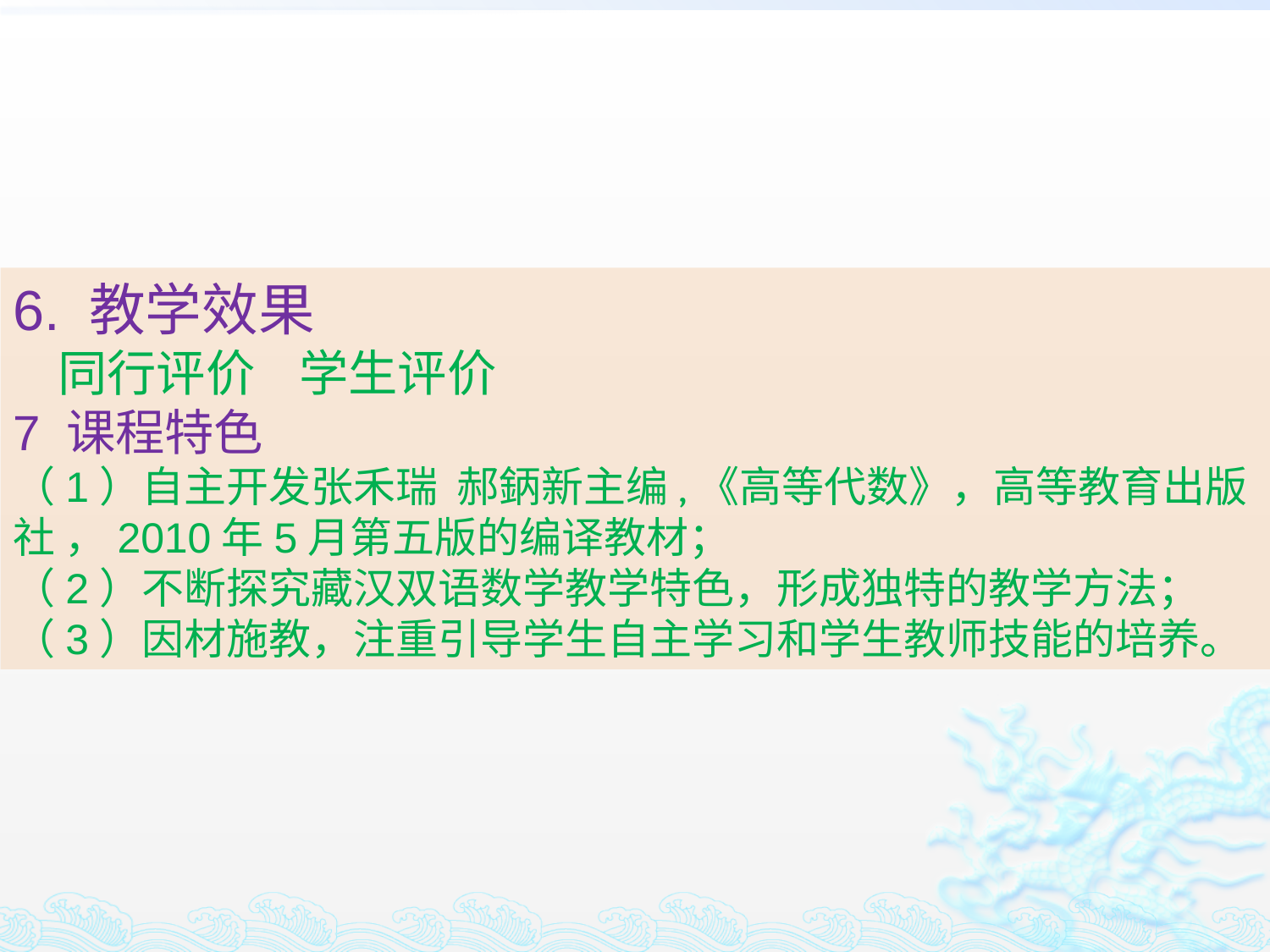

6. 教学效果
   同行评价    学生评价
7 课程特色
（1）自主开发张禾瑞  郝鈵新主编,《高等代数》，高等教育出版社 ，2010年5月第五版的编译教材；
（2）不断探究藏汉双语数学教学特色，形成独特的教学方法；
（3）因材施教，注重引导学生自主学习和学生教师技能的培养。